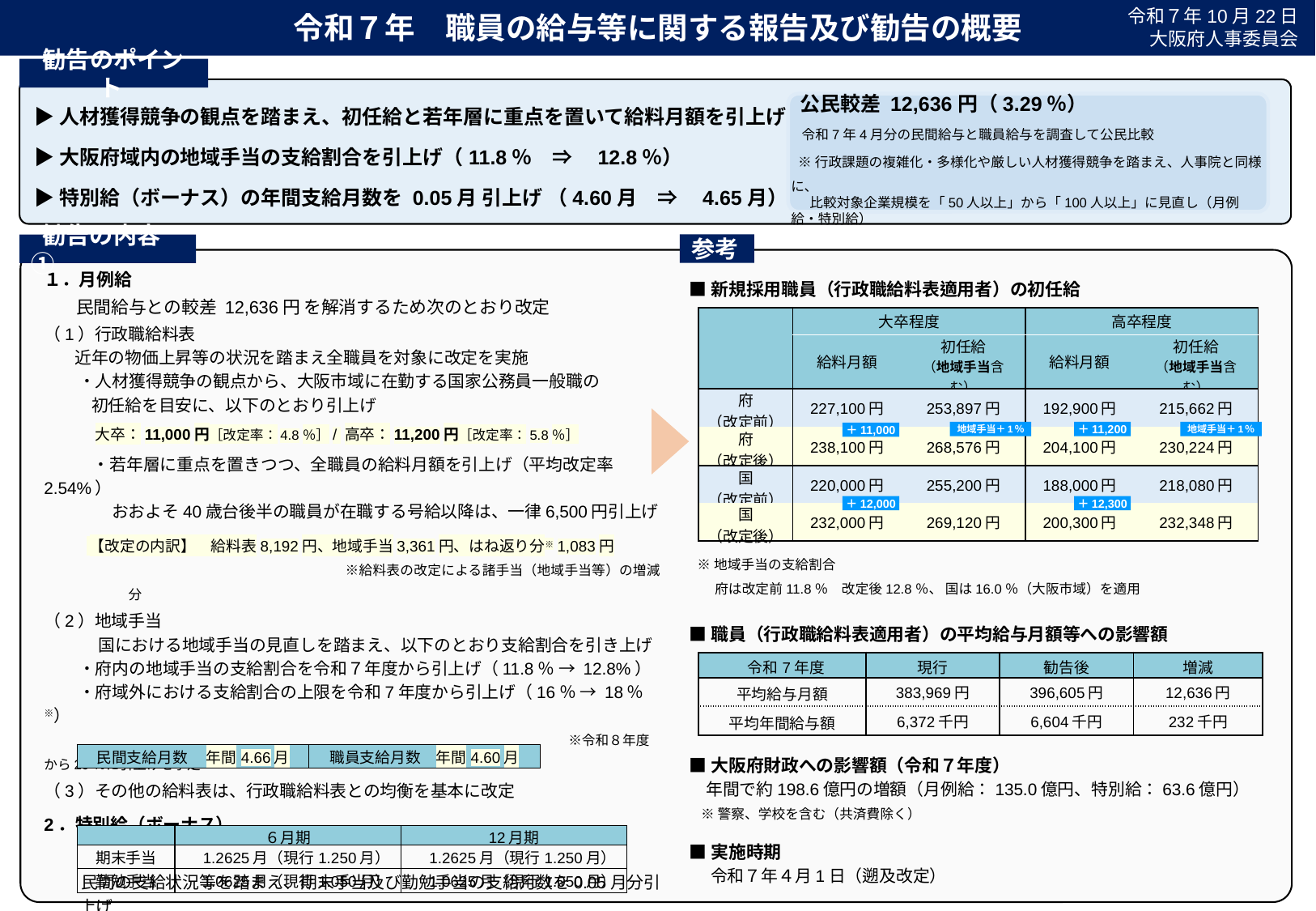

令和７年　職員の給与等に関する報告及び勧告の概要
令和７年10月22日
大阪府人事委員会
勧告のポイント
▶人材獲得競争の観点を踏まえ、初任給と若年層に重点を置いて給料月額を引上げ
▶大阪府域内の地域手当の支給割合を引上げ（11.8％　⇒　12.8％）
▶特別給（ボーナス）の年間支給月数を 0.05月 引上げ （4.60月　⇒　4.65月）

 公民較差 12,636円（3.29％）
  令和7年4月分の民間給与と職員給与を調査して公民比較
  ※行政課題の複雑化・多様化や厳しい人材獲得競争を踏まえ、人事院と同様に、
     比較対象企業規模を「50人以上」から「100人以上」に見直し（月例給・特別給）
参考
 勧告の内容①

１．月例給
   　民間給与との較差 12,636円 を解消するため次のとおり改定
（1）行政職給料表
       近年の物価上昇等の状況を踏まえ全職員を対象に改定を実施
        ・人材獲得競争の観点から、大阪市域に在勤する国家公務員一般職の
     　  初任給を目安に、以下のとおり引上げ
       　 大卒：11,000円［改定率：4.8％］/ 高卒：11,200円［改定率：5.8％］
　　    ・若年層に重点を置きつつ、全職員の給料月額を引上げ（平均改定率 2.54%）
　　　　  おおよそ40歳台後半の職員が在職する号給以降は、一律6,500円引上げ
　         【改定の内訳】　給料表8,192円、地域手当3,361円、はね返り分※1,083円
　     　                      　　　　　　　　　　　 ※給料表の改定による諸手当（地域手当等）の増減分
（2）地域手当
　　　 国における地域手当の見直しを踏まえ、以下のとおり支給割合を引き上げ
        ・府内の地域手当の支給割合を令和７年度から引上げ（11.8％ → 12.8%）
        ・府域外における支給割合の上限を令和7年度から引上げ（16％ → 18％※）
　　　　　 　　　　　　　　　　　　　　　　　　　　　　　　　　※令和８年度から20％に引上げを予定
（3）その他の給料表は、行政職給料表との均衡を基本に改定
2．特別給（ボーナス）

　　 民間の支給状況等を踏まえ、期末手当及び勤勉手当の支給月数を0.05月分引上げ
       【改定の内訳（一般の職員の場合）】

■新規採用職員（行政職給料表適用者）の初任給

  ※地域手当の支給割合
　    府は改定前11.8％　改定後12.8％、 国は16.0％（大阪市域）を適用
|  | 大卒程度 |  | 高卒程度 |  |
| --- | --- | --- | --- | --- |
|  | 給料月額 | 初任給 （地域手当含む） | 給料月額 | 初任給 （地域手当含む） |
| 府 （改定前） | 227,100円 | 253,897円 | 192,900円 | 215,662円 |
| 府 （改定後） | 238,100円 | 268,576円 | 204,100円 | 230,224円 |
| 国 （改定前） | 220,000円 | 255,200円 | 188,000円 | 218,080円 |
| 国 （改定後） | 232,000円 | 269,120円 | 200,300円 | 232,348円 |
地域手当＋1％
＋11,200
地域手当＋1％
＋11,000

＋12,000
＋12,300
■職員（行政職給料表適用者）の平均給与月額等への影響額

■大阪府財政への影響額（令和７年度）
　年間で約198.6億円の増額（月例給：135.0億円、特別給：63.6億円）
   ※警察、学校を含む（共済費除く）
| 令和7年度 | 現行 | 勧告後 | 増減 |
| --- | --- | --- | --- |
| 平均給与月額 | 383,969円 | 396,605円 | 12,636円 |
| 平均年間給与額 | 6,372千円 | 6,604千円 | 232千円 |
| 民間支給月数 　年間4.66月 | 職員支給月数　年間4.60月 |
| --- | --- |
|  | ６月期 | 12月期 |
| --- | --- | --- |
| 期末手当 | 1.2625月（現行1.250月） | 1.2625月（現行1.250月） |
| 勤勉手当 | 1.0625月（現行1.050月） | 1.0625月（現行1.050月） |
■実施時期
　 令和７年４月1日（遡及改定）